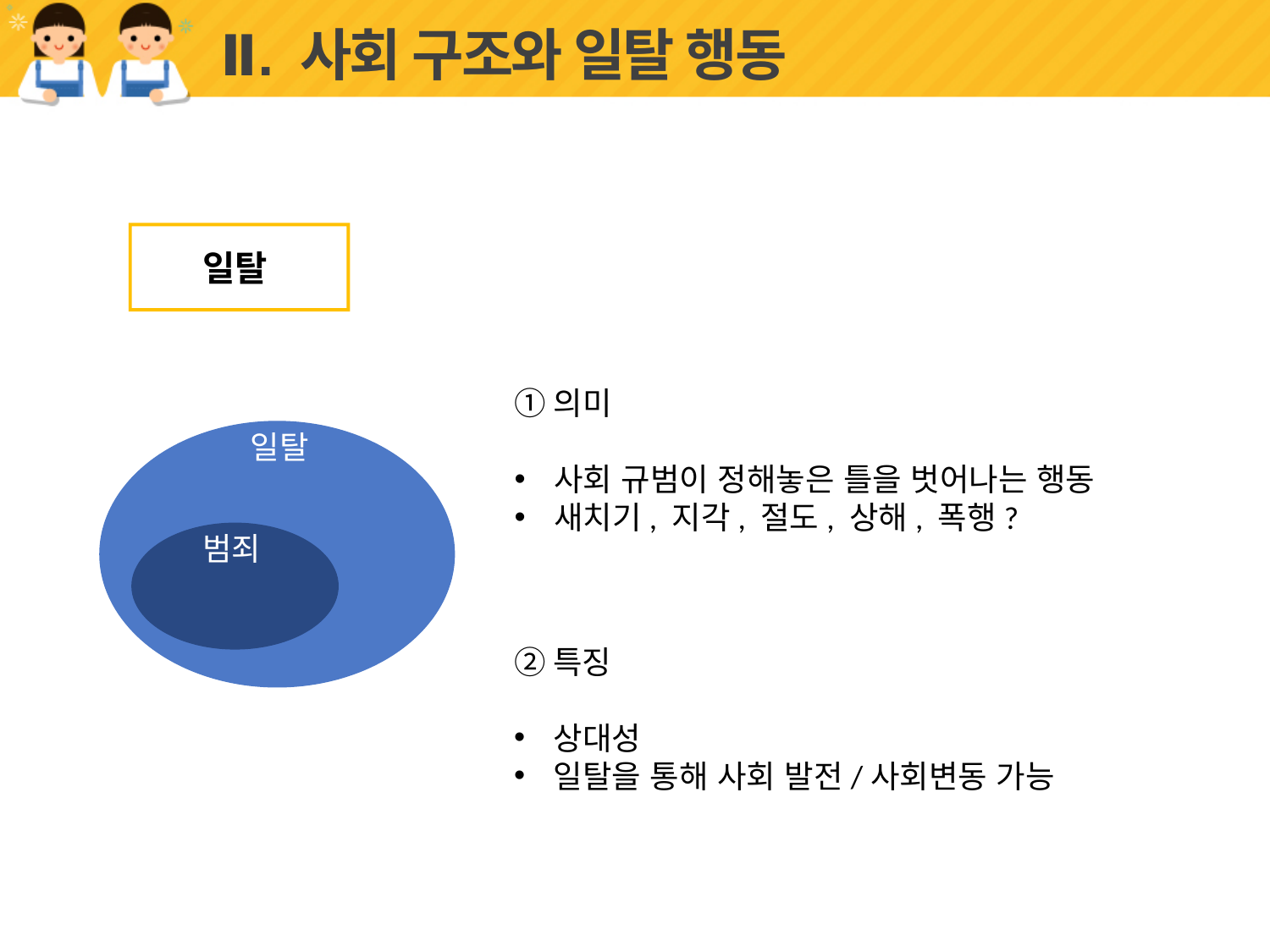

# Ⅱ. 사회 구조와 일탈 행동

일탈
①의미

사회 규범이 정해놓은 틀을 벗어나는 행동
새치기, 지각, 절도, 상해, 폭행?

일탈

범죄

②특징

상대성
일탈을 통해 사회 발전/사회변동 가능